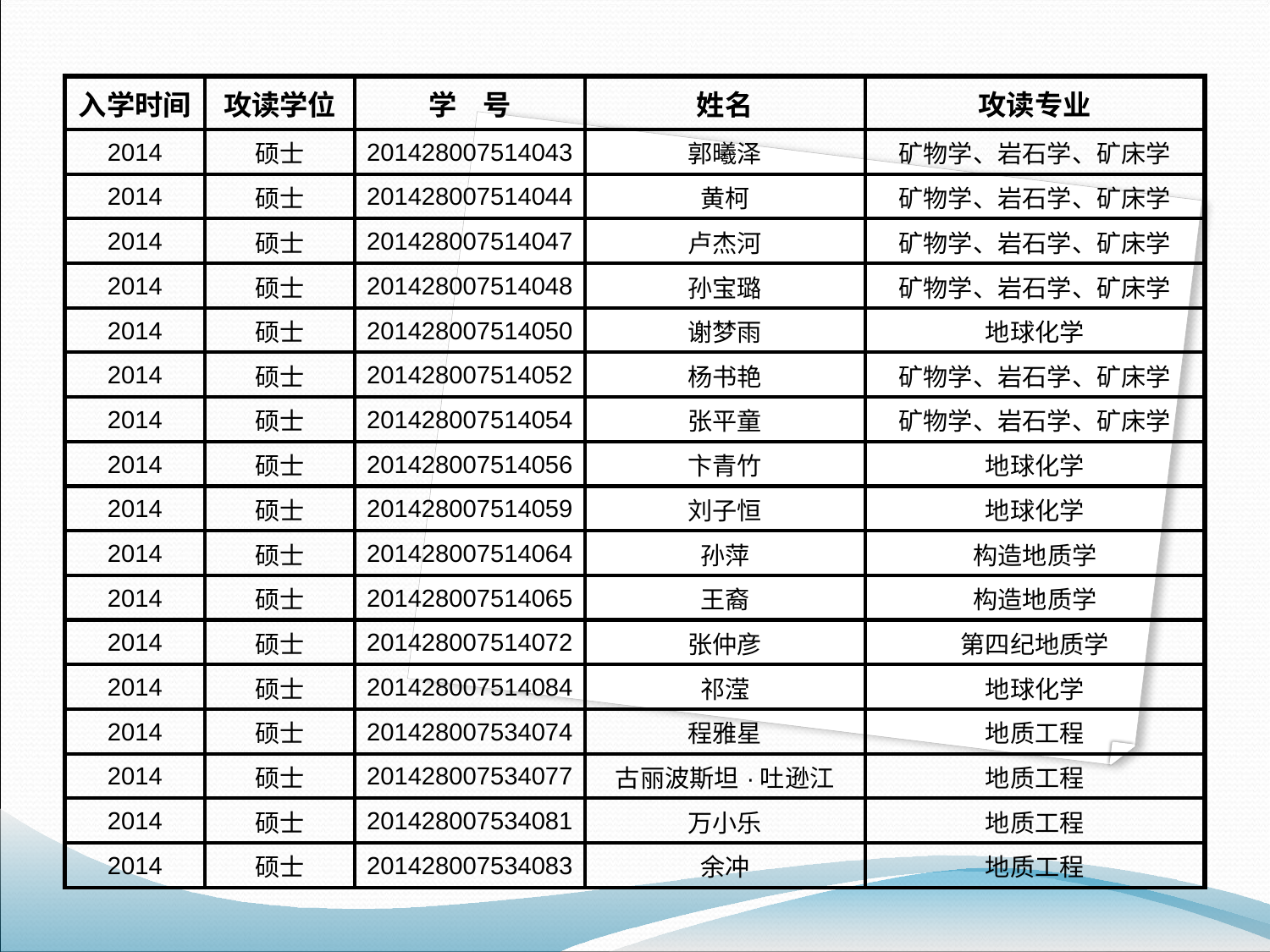

| 入学时间 | 攻读学位 | 学 号 | 姓名 | 攻读专业 |
| --- | --- | --- | --- | --- |
| 2014 | 硕士 | 201428007514043 | 郭曦泽 | 矿物学、岩石学、矿床学 |
| 2014 | 硕士 | 201428007514044 | 黄柯 | 矿物学、岩石学、矿床学 |
| 2014 | 硕士 | 201428007514047 | 卢杰河 | 矿物学、岩石学、矿床学 |
| 2014 | 硕士 | 201428007514048 | 孙宝璐 | 矿物学、岩石学、矿床学 |
| 2014 | 硕士 | 201428007514050 | 谢梦雨 | 地球化学 |
| 2014 | 硕士 | 201428007514052 | 杨书艳 | 矿物学、岩石学、矿床学 |
| 2014 | 硕士 | 201428007514054 | 张平童 | 矿物学、岩石学、矿床学 |
| 2014 | 硕士 | 201428007514056 | 卞青竹 | 地球化学 |
| 2014 | 硕士 | 201428007514059 | 刘子恒 | 地球化学 |
| 2014 | 硕士 | 201428007514064 | 孙萍 | 构造地质学 |
| 2014 | 硕士 | 201428007514065 | 王裔 | 构造地质学 |
| 2014 | 硕士 | 201428007514072 | 张仲彦 | 第四纪地质学 |
| 2014 | 硕士 | 201428007514084 | 祁滢 | 地球化学 |
| 2014 | 硕士 | 201428007534074 | 程雅星 | 地质工程 |
| 2014 | 硕士 | 201428007534077 | 古丽波斯坦·吐逊江 | 地质工程 |
| 2014 | 硕士 | 201428007534081 | 万小乐 | 地质工程 |
| 2014 | 硕士 | 201428007534083 | 余冲 | 地质工程 |